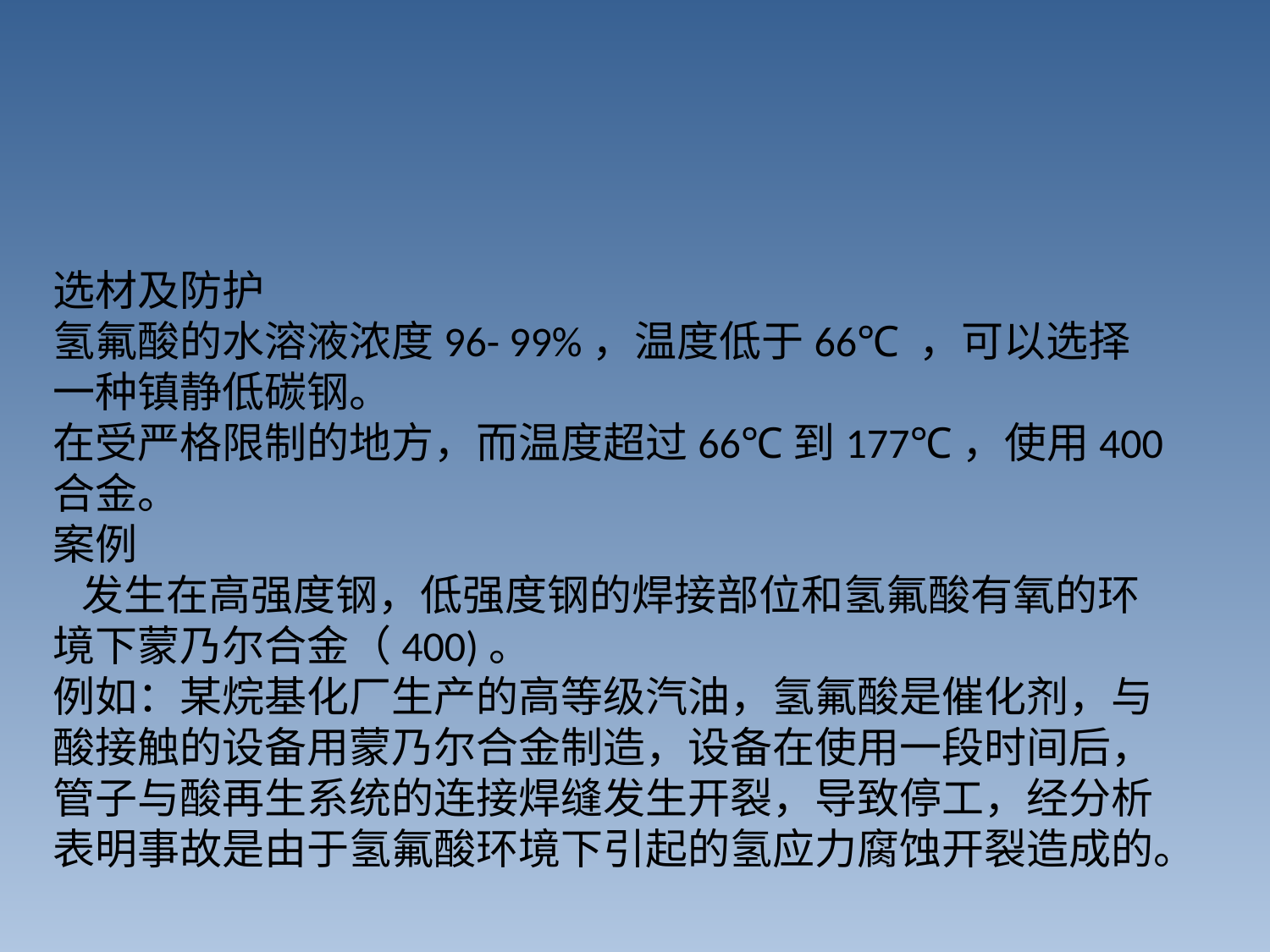

# 选材及防护 氢氟酸的水溶液浓度96- 99%，温度低于66℃ ，可以选择一种镇静低碳钢。 在受严格限制的地方，而温度超过66℃到177℃，使用400合金。 案例 发生在高强度钢，低强度钢的焊接部位和氢氟酸有氧的环境下蒙乃尔合金（400)。 例如：某烷基化厂生产的高等级汽油，氢氟酸是催化剂，与酸接触的设备用蒙乃尔合金制造，设备在使用一段时间后，管子与酸再生系统的连接焊缝发生开裂，导致停工，经分析表明事故是由于氢氟酸环境下引起的氢应力腐蚀开裂造成的。